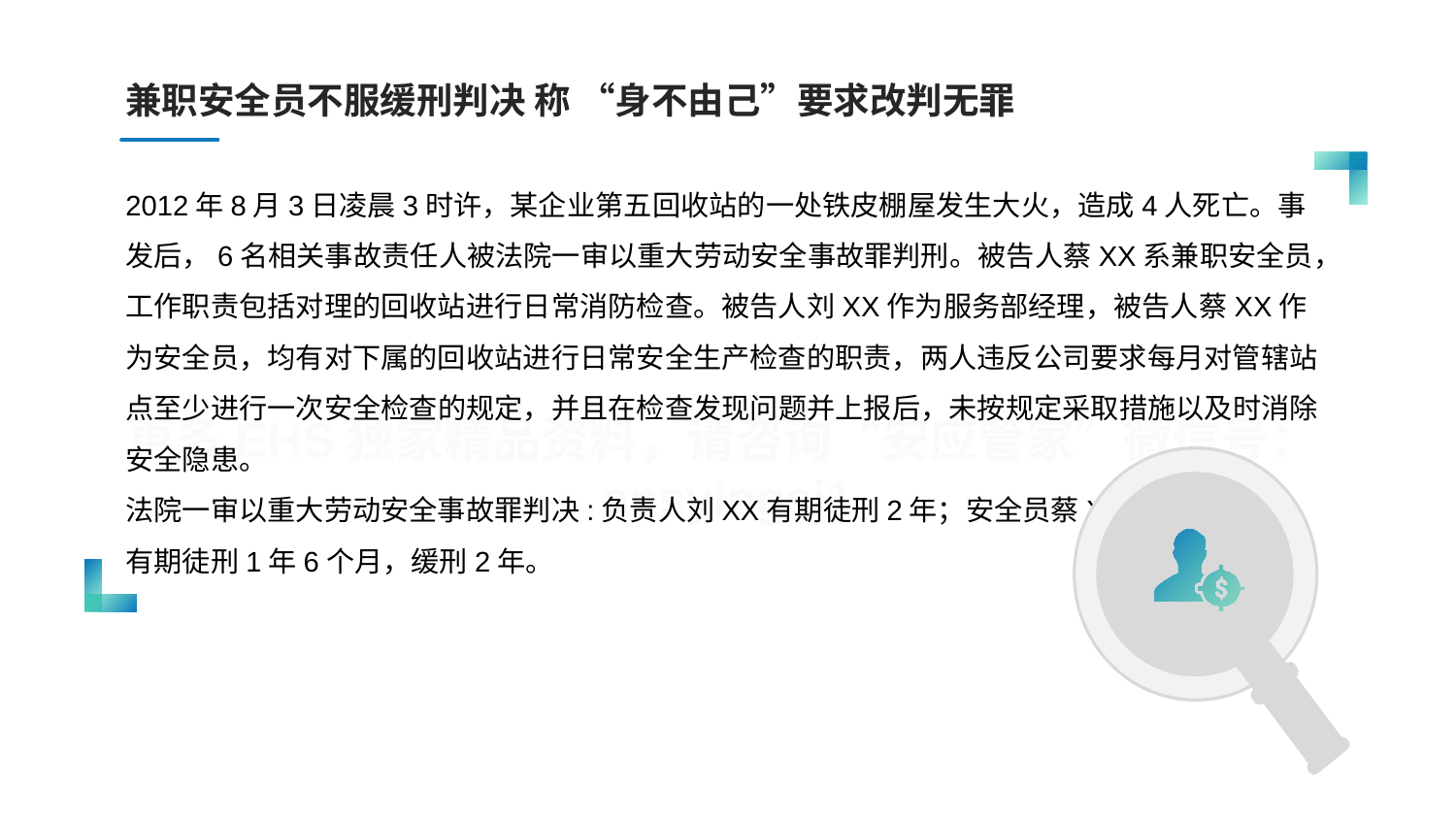

兼职安全员不服缓刑判决 称 “身不由己”要求改判无罪

2012年8月3日凌晨3时许，某企业第五回收站的一处铁皮棚屋发生大火，造成4人死亡。事发后，6名相关事故责任人被法院一审以重大劳动安全事故罪判刑。被告人蔡XX系兼职安全员，工作职责包括对理的回收站进行日常消防检查。被告人刘XX作为服务部经理，被告人蔡XX作为安全员，均有对下属的回收站进行日常安全生产检查的职责，两人违反公司要求每月对管辖站点至少进行一次安全检查的规定，并且在检查发现问题并上报后，未按规定采取措施以及时消除安全隐患。
法院一审以重大劳动安全事故罪判决:负责人刘XX有期徒刑2年；安全员蔡XX
有期徒刑1年6个月，缓刑2年。